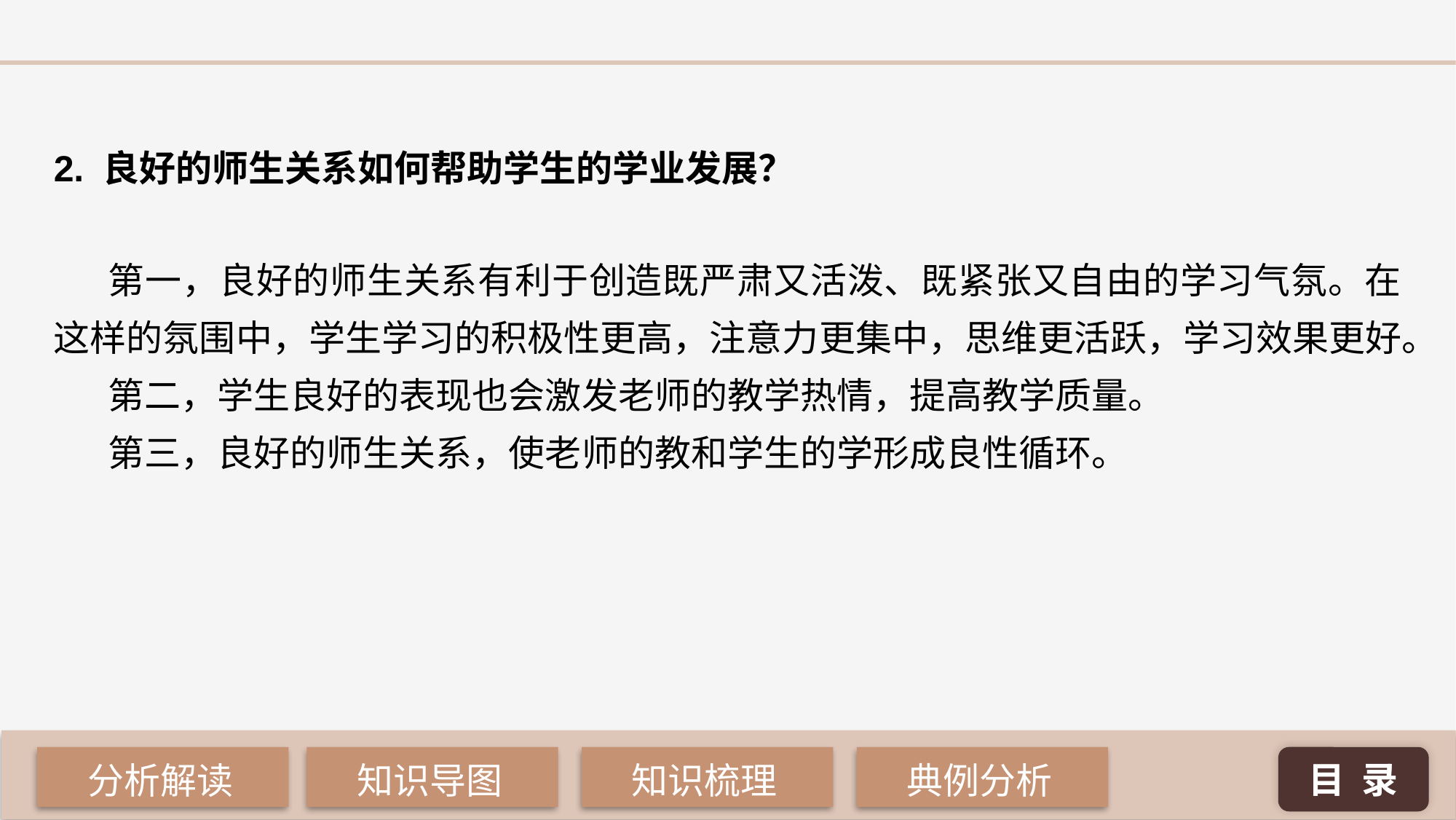

2. 良好的师生关系如何帮助学生的学业发展？
第一，良好的师生关系有利于创造既严肃又活泼、既紧张又自由的学习气氛。在这样的氛围中，学生学习的积极性更高，注意力更集中，思维更活跃，学习效果更好。
第二，学生良好的表现也会激发老师的教学热情，提高教学质量。
第三，良好的师生关系，使老师的教和学生的学形成良性循环。